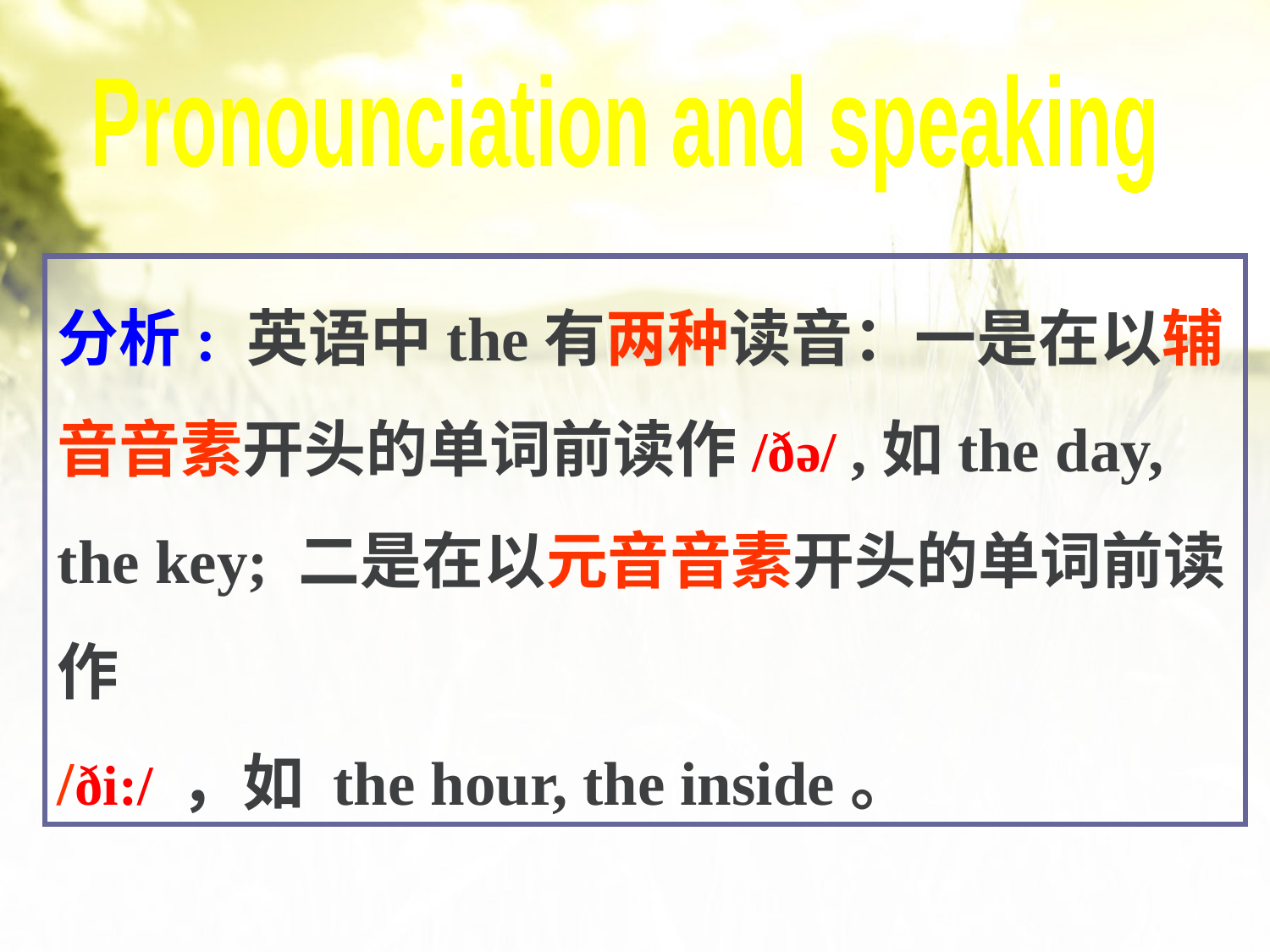

Pronounciation and speaking
分析: 英语中the有两种读音：一是在以辅音音素开头的单词前读作/ðə/ ,如the day, the key; 二是在以元音音素开头的单词前读作
/ði:/ ，如 the hour, the inside。